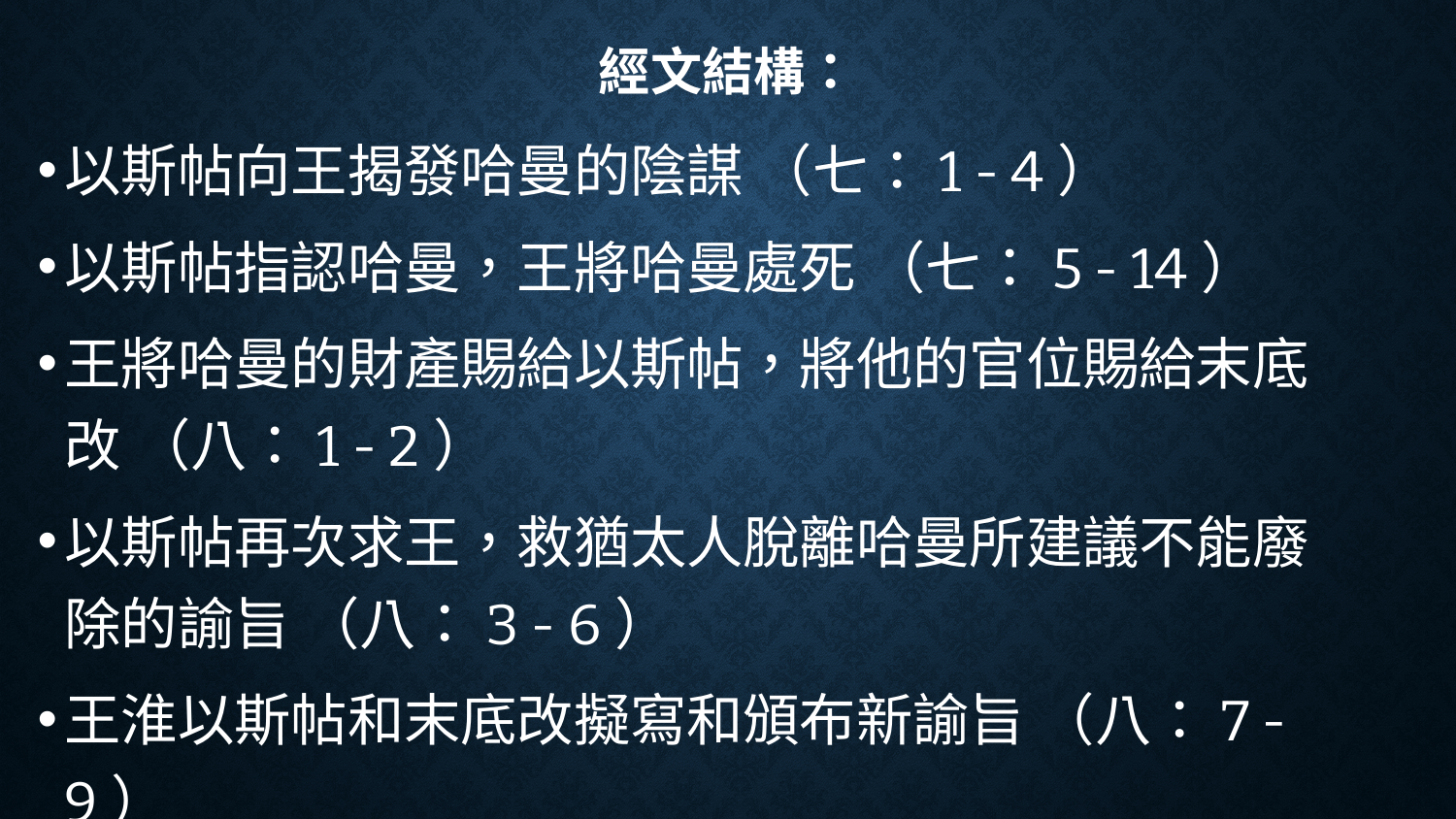

# 經文結構：
以斯帖向王揭發哈曼的陰謀 （七：1 - 4）
以斯帖指認哈曼，王將哈曼處死 （七：5 - 14）
王將哈曼的財產賜給以斯帖，將他的官位賜給末底改 （八：1 - 2）
以斯帖再次求王，救猶太人脫離哈曼所建議不能廢除的諭旨 （八：3 - 6）
王淮以斯帖和末底改擬寫和頒布新諭旨 （八：7 - 9）